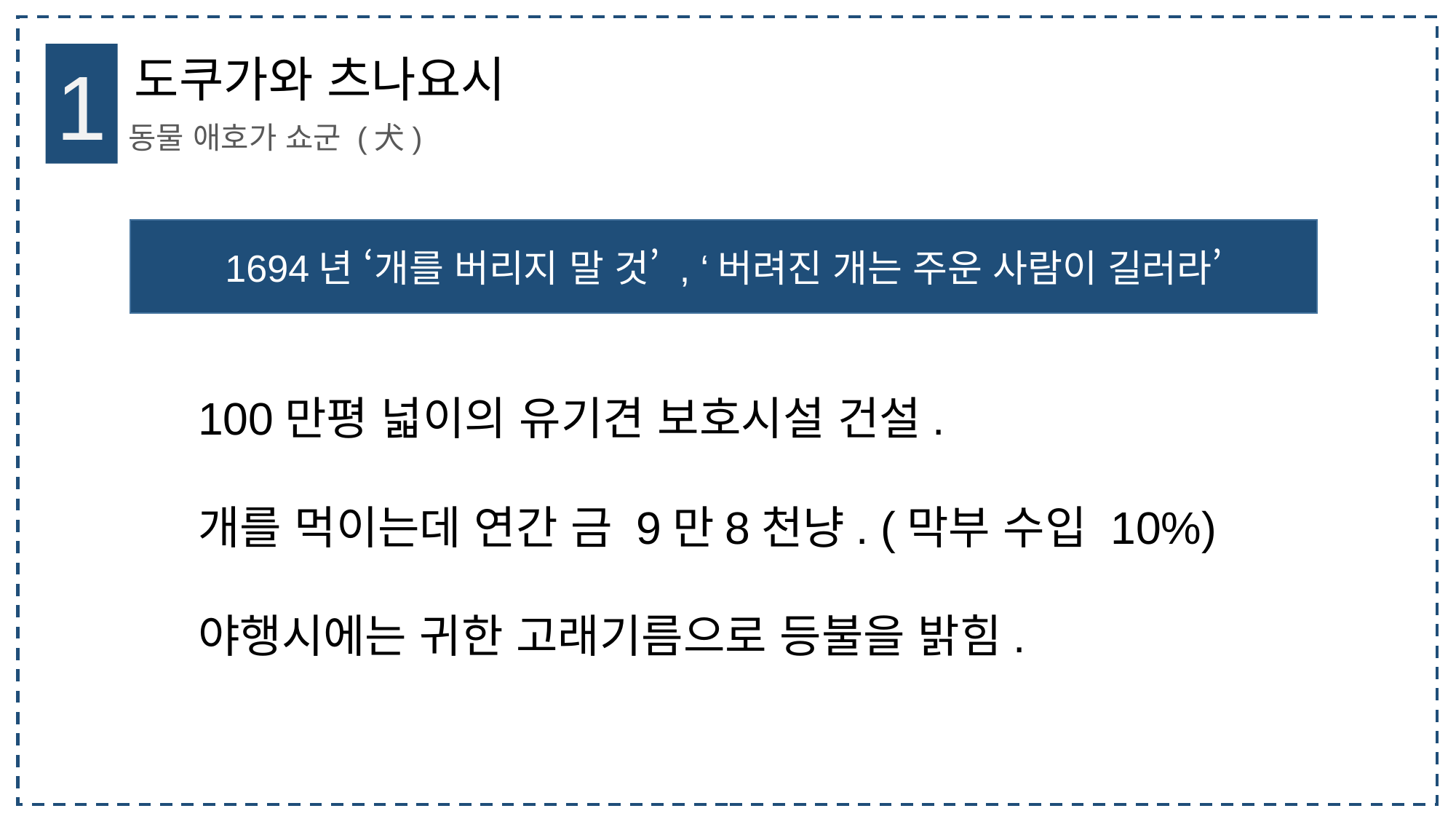

1
도쿠가와 츠나요시
동물 애호가 쇼군 (犬)
1694년 ‘개를 버리지 말 것’ , ‘버려진 개는 주운 사람이 길러라’
100만평 넓이의 유기견 보호시설 건설.

개를 먹이는데 연간 금 9만8천냥. (막부 수입 10%)

야행시에는 귀한 고래기름으로 등불을 밝힘.